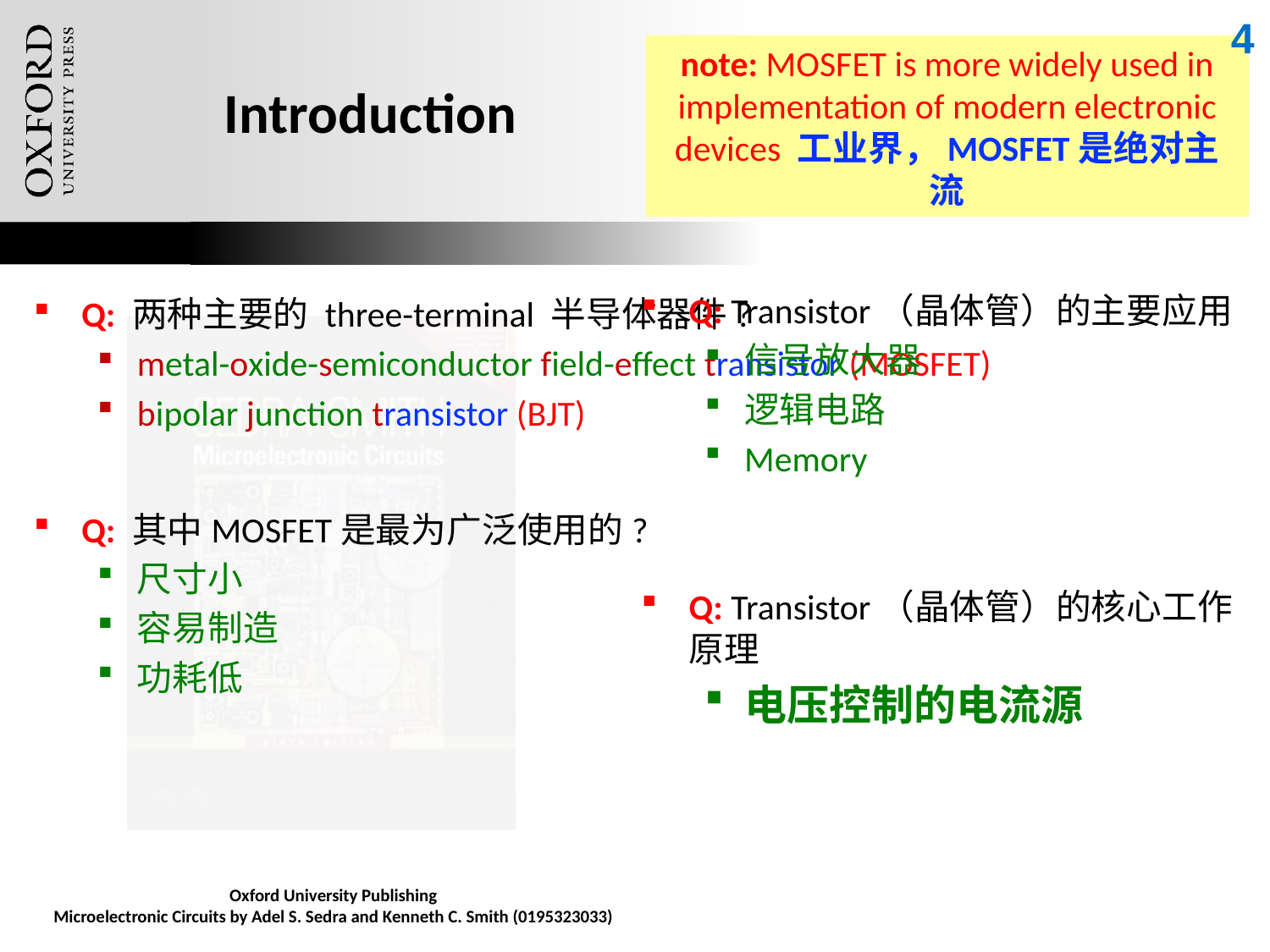

4
# Introduction
note: MOSFET is more widely used in implementation of modern electronic devices 工业界，MOSFET是绝对主流

Q: Transistor（晶体管）的主要应用
信号放大器
逻辑电路
Memory

Q: Transistor（晶体管）的核心工作原理
电压控制的电流源
Q: 两种主要的 three-terminal 半导体器件?
metal-oxide-semiconductor field-effect transistor (MOSFET)
bipolar junction transistor (BJT)

Q: 其中MOSFET是最为广泛使用的?
尺寸小
容易制造
功耗低

Oxford University Publishing
Microelectronic Circuits by Adel S. Sedra and Kenneth C. Smith (0195323033)